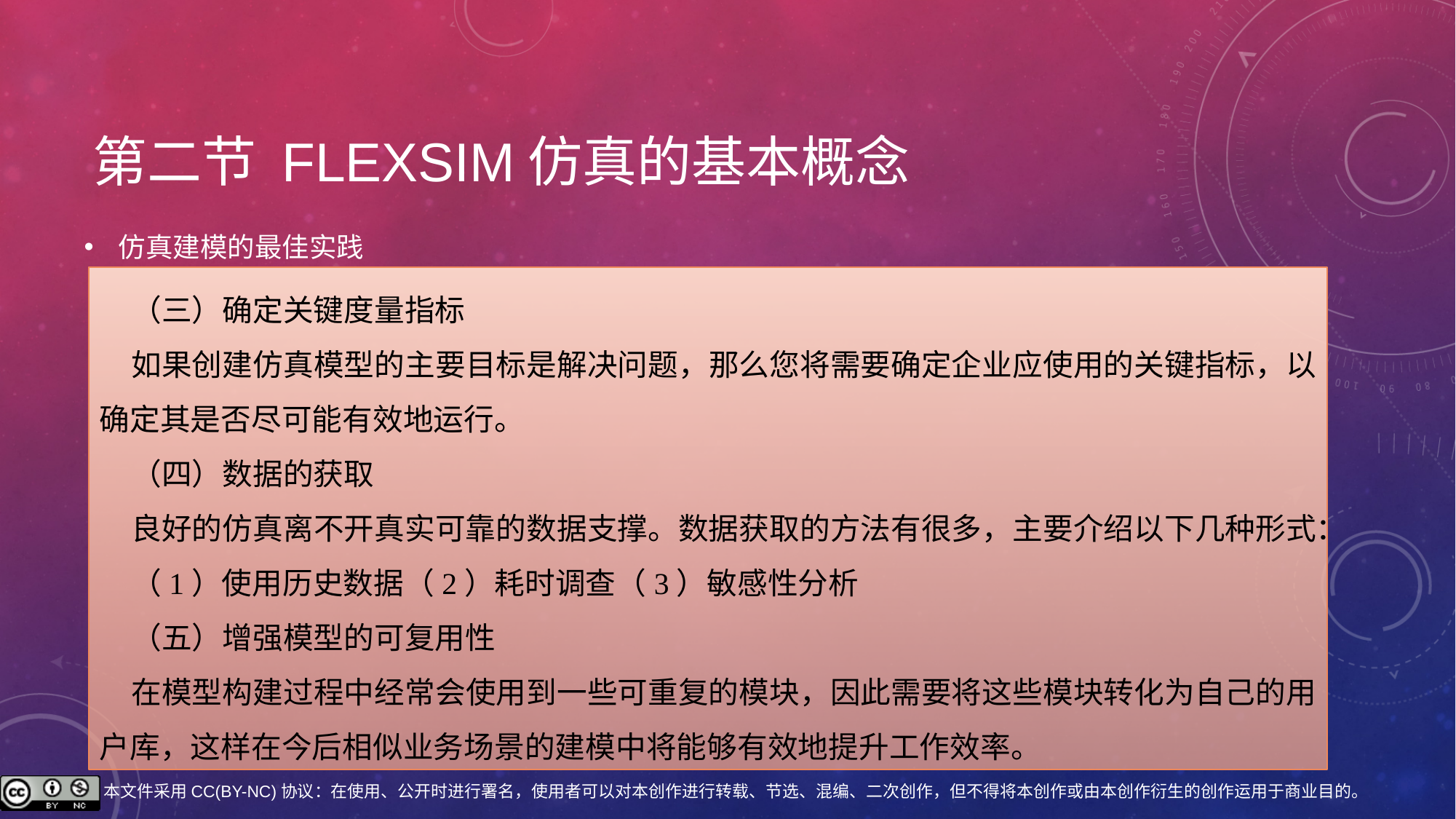

# 第二节 Flexsim仿真的基本概念
仿真建模的最佳实践
（三）确定关键度量指标
如果创建仿真模型的主要目标是解决问题，那么您将需要确定企业应使用的关键指标，以确定其是否尽可能有效地运行。
（四）数据的获取
良好的仿真离不开真实可靠的数据支撑。数据获取的方法有很多，主要介绍以下几种形式：
（1）使用历史数据（2）耗时调查（3）敏感性分析
（五）增强模型的可复用性
在模型构建过程中经常会使用到一些可重复的模块，因此需要将这些模块转化为自己的用户库，这样在今后相似业务场景的建模中将能够有效地提升工作效率。